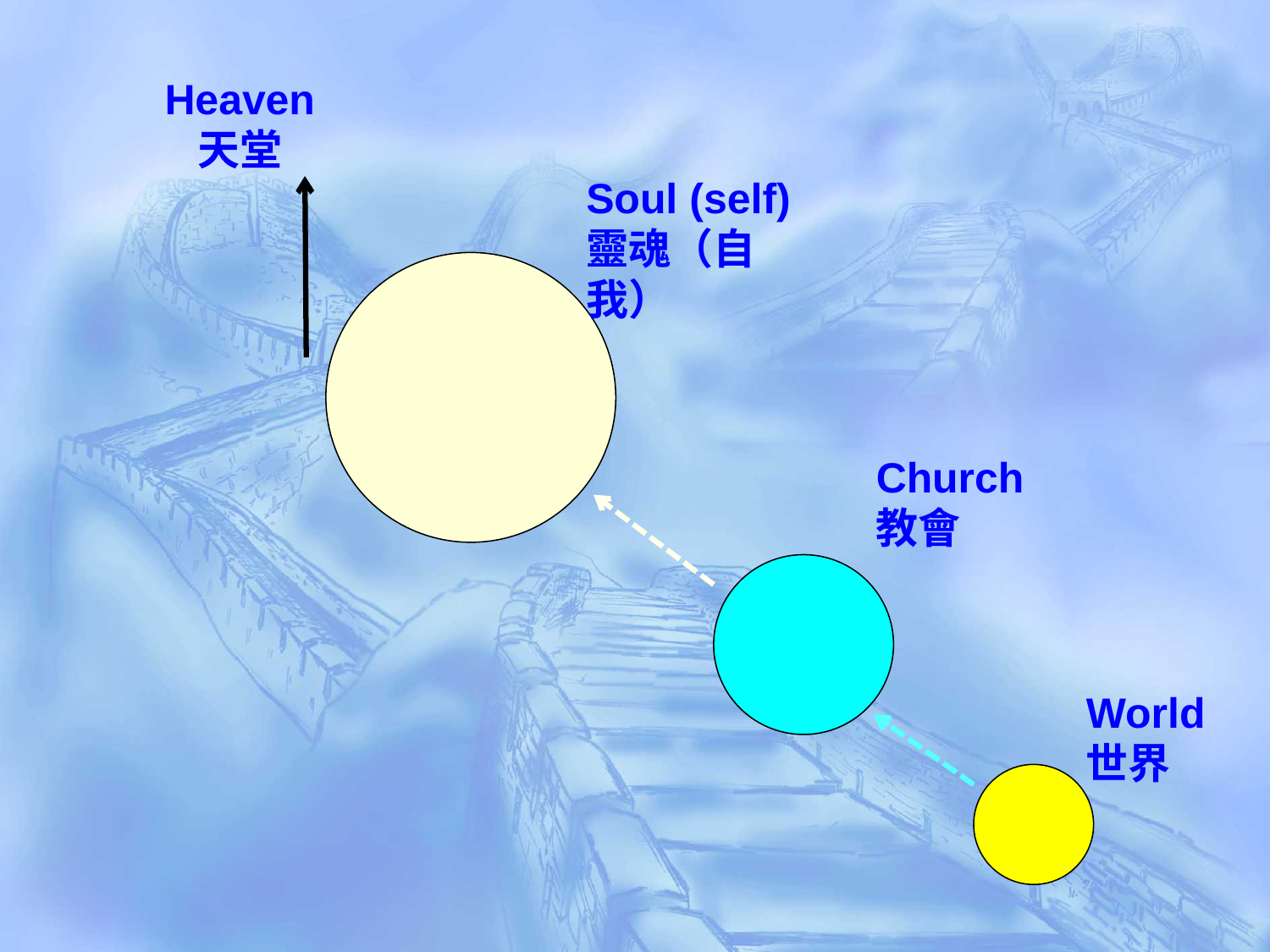

Heaven
天堂
Soul (self)
靈魂（自我）

Church
教會

World
世界